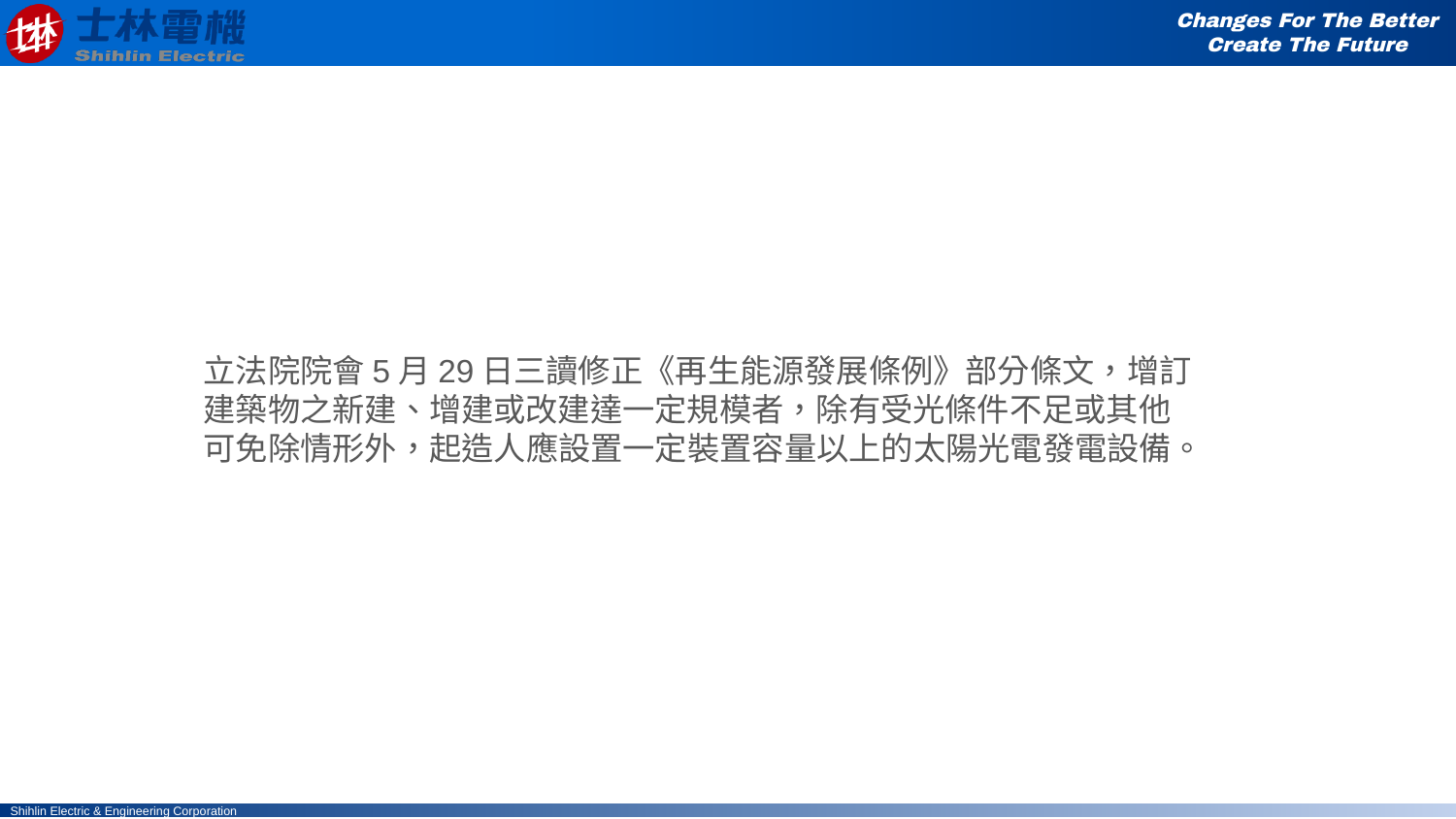

立法院院會5月29日三讀修正《再生能源發展條例》部分條文，增訂建築物之新建、增建或改建達一定規模者，除有受光條件不足或其他可免除情形外，起造人應設置一定裝置容量以上的太陽光電發電設備。